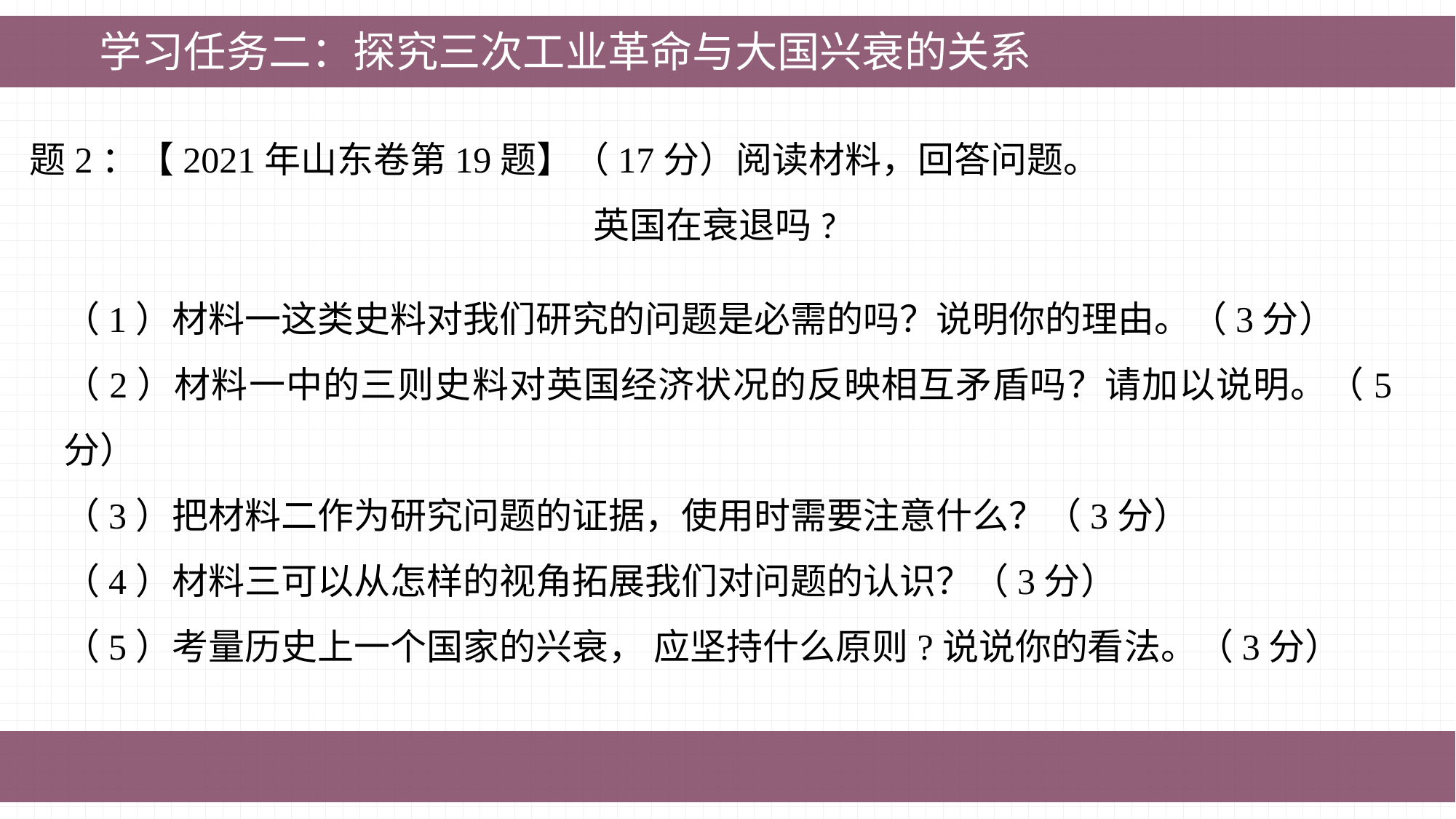

学习任务二：探究三次工业革命与大国兴衰的关系
题2：【2021年山东卷第19题】（17分）阅读材料，回答问题。
英国在衰退吗?
（1）材料一这类史料对我们研究的问题是必需的吗？说明你的理由。（3分）
（2）材料一中的三则史料对英国经济状况的反映相互矛盾吗？请加以说明。（5分）
（3）把材料二作为研究问题的证据，使用时需要注意什么？（3分）
（4）材料三可以从怎样的视角拓展我们对问题的认识？（3分）
（5）考量历史上一个国家的兴衰， 应坚持什么原则?说说你的看法。（3分）